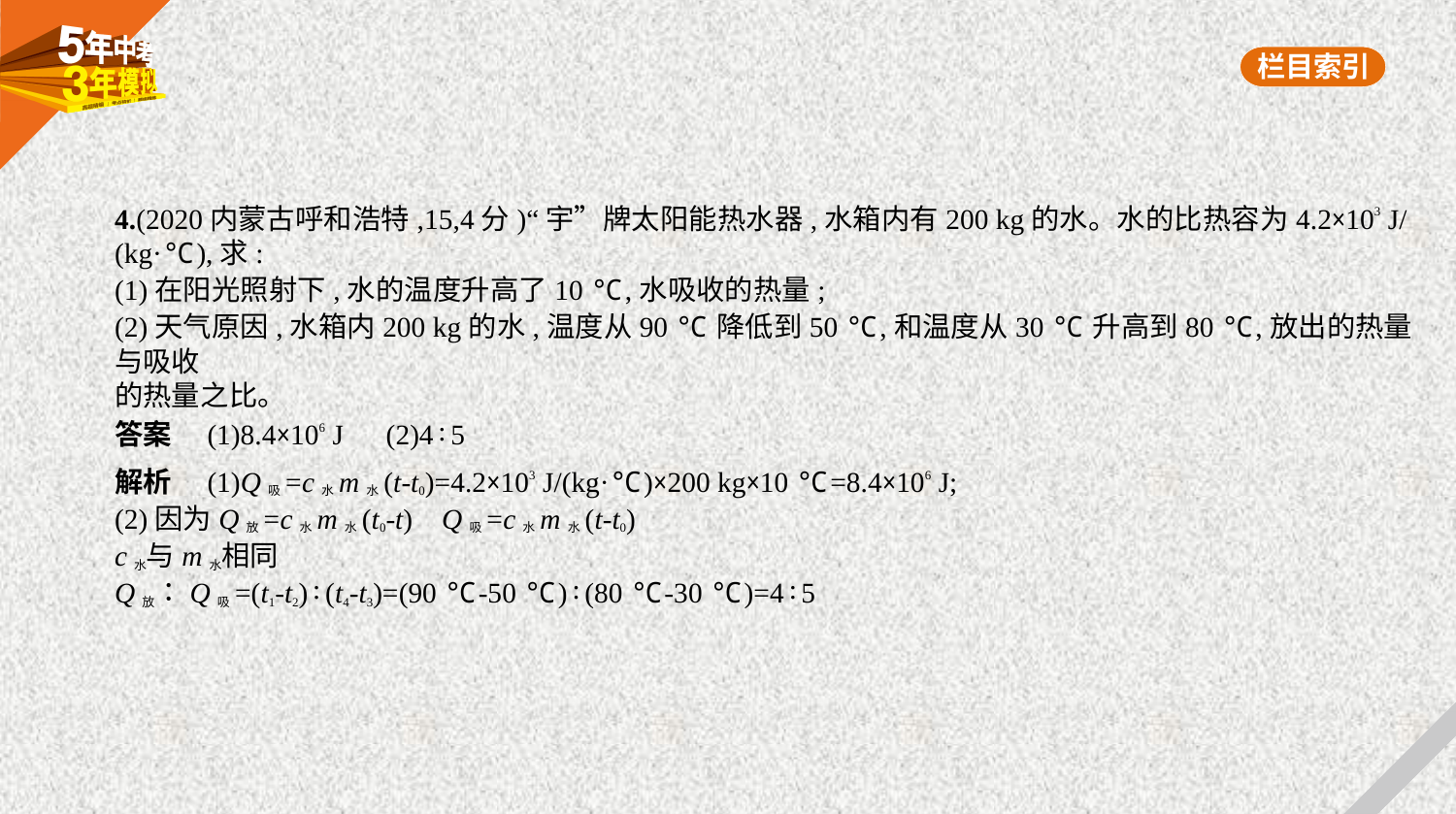

4.(2020内蒙古呼和浩特,15,4分)“宇”牌太阳能热水器,水箱内有200 kg的水。水的比热容为4.2×103 J/
(kg·℃),求:
(1)在阳光照射下,水的温度升高了10 ℃,水吸收的热量;
(2)天气原因,水箱内200 kg的水,温度从90 ℃降低到50 ℃,和温度从30 ℃升高到80 ℃,放出的热量与吸收
的热量之比。
答案　(1)8.4×106 J　(2)4∶5
解析　(1)Q吸=c水m水(t-t0)=4.2×103 J/(kg·℃)×200 kg×10 ℃=8.4×106 J;
(2)因为Q放=c水m水(t0-t)    Q吸=c水m水(t-t0)
c水与m水相同
Q放∶Q吸=(t1-t2)∶(t4-t3)=(90 ℃-50 ℃)∶(80 ℃-30 ℃)=4∶5